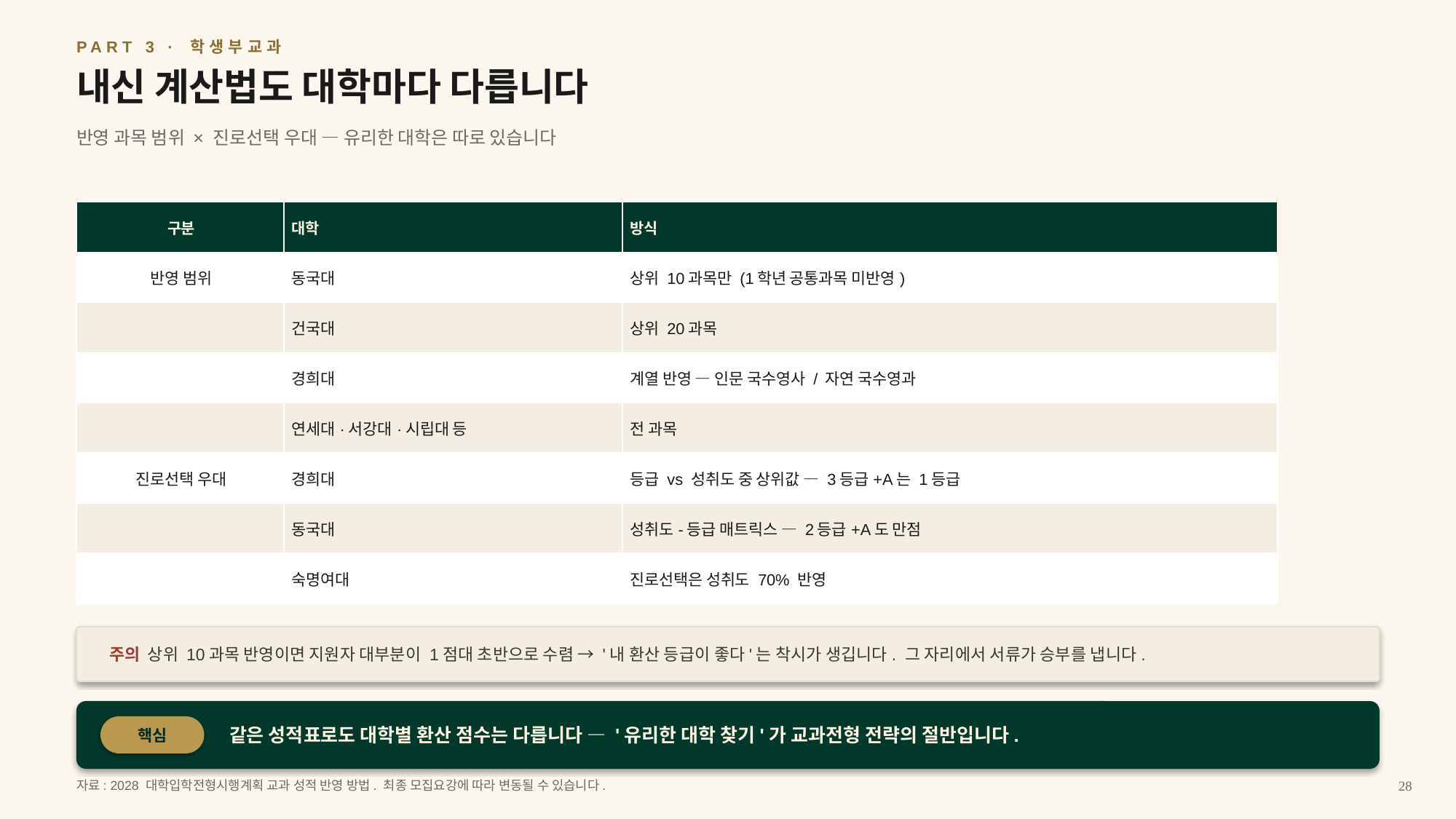

PART 3 · 학생부교과
내신 계산법도 대학마다 다릅니다
반영 과목 범위 × 진로선택 우대 — 유리한 대학은 따로 있습니다
| 구분 | 대학 | 방식 |
| --- | --- | --- |
| 반영 범위 | 동국대 | 상위 10과목만 (1학년 공통과목 미반영) |
|  | 건국대 | 상위 20과목 |
|  | 경희대 | 계열 반영 — 인문 국수영사 / 자연 국수영과 |
|  | 연세대·서강대·시립대 등 | 전 과목 |
| 진로선택 우대 | 경희대 | 등급 vs 성취도 중 상위값 — 3등급+A는 1등급 |
|  | 동국대 | 성취도-등급 매트릭스 — 2등급+A도 만점 |
|  | 숙명여대 | 진로선택은 성취도 70% 반영 |

주의  상위 10과목 반영이면 지원자 대부분이 1점대 초반으로 수렴 → '내 환산 등급이 좋다'는 착시가 생깁니다. 그 자리에서 서류가 승부를 냅니다.

같은 성적표로도 대학별 환산 점수는 다릅니다 — '유리한 대학 찾기'가 교과전형 전략의 절반입니다.
핵심
자료: 2028 대학입학전형시행계획 교과 성적 반영 방법. 최종 모집요강에 따라 변동될 수 있습니다.
28